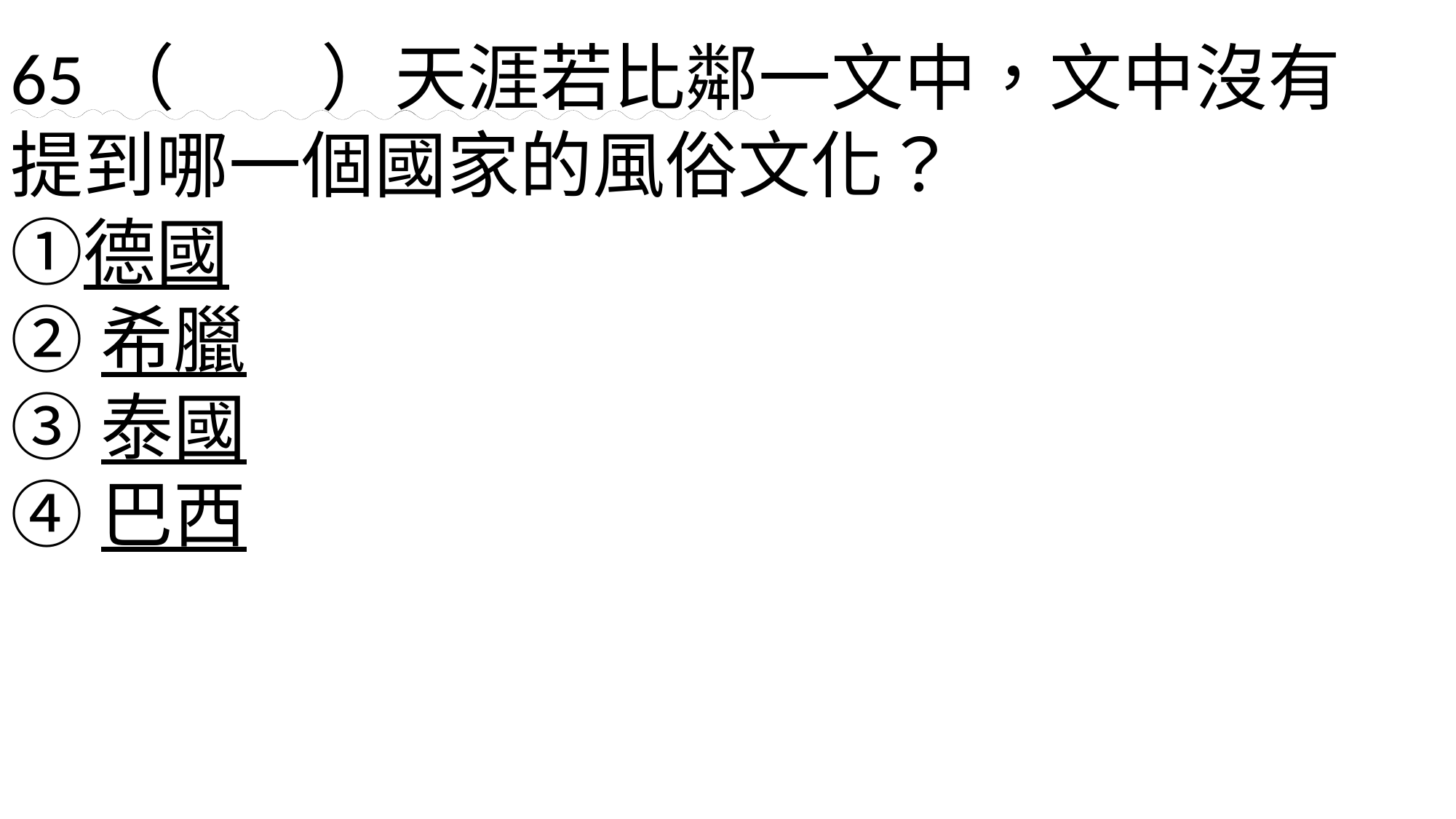

65（         ）天涯若比鄰一文中，文中沒有提到哪一個國家的風俗文化？　
①德國
②希臘
③泰國
④巴西